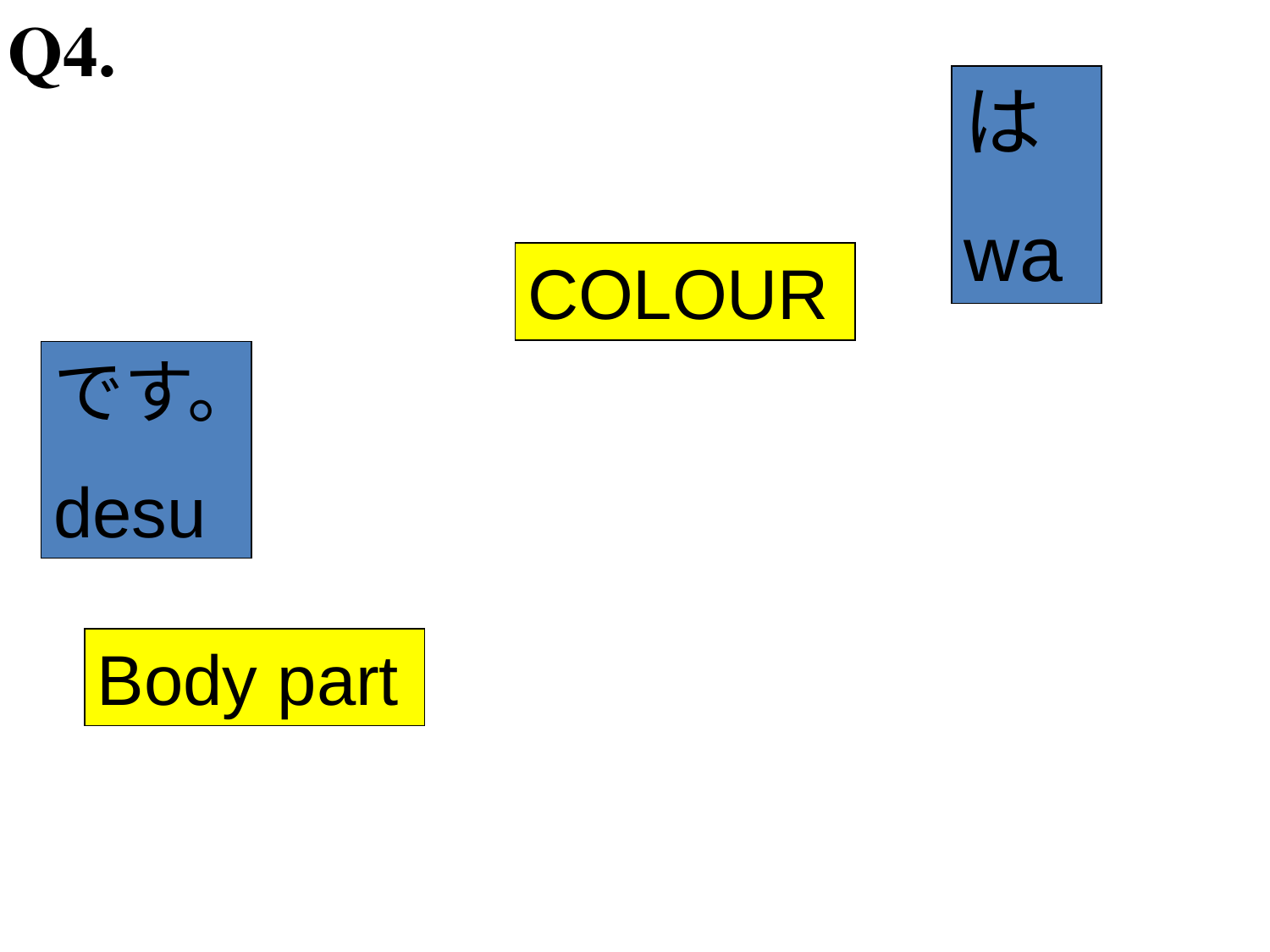

Q4.
は
wa
COLOUR
です。
desu
Body part